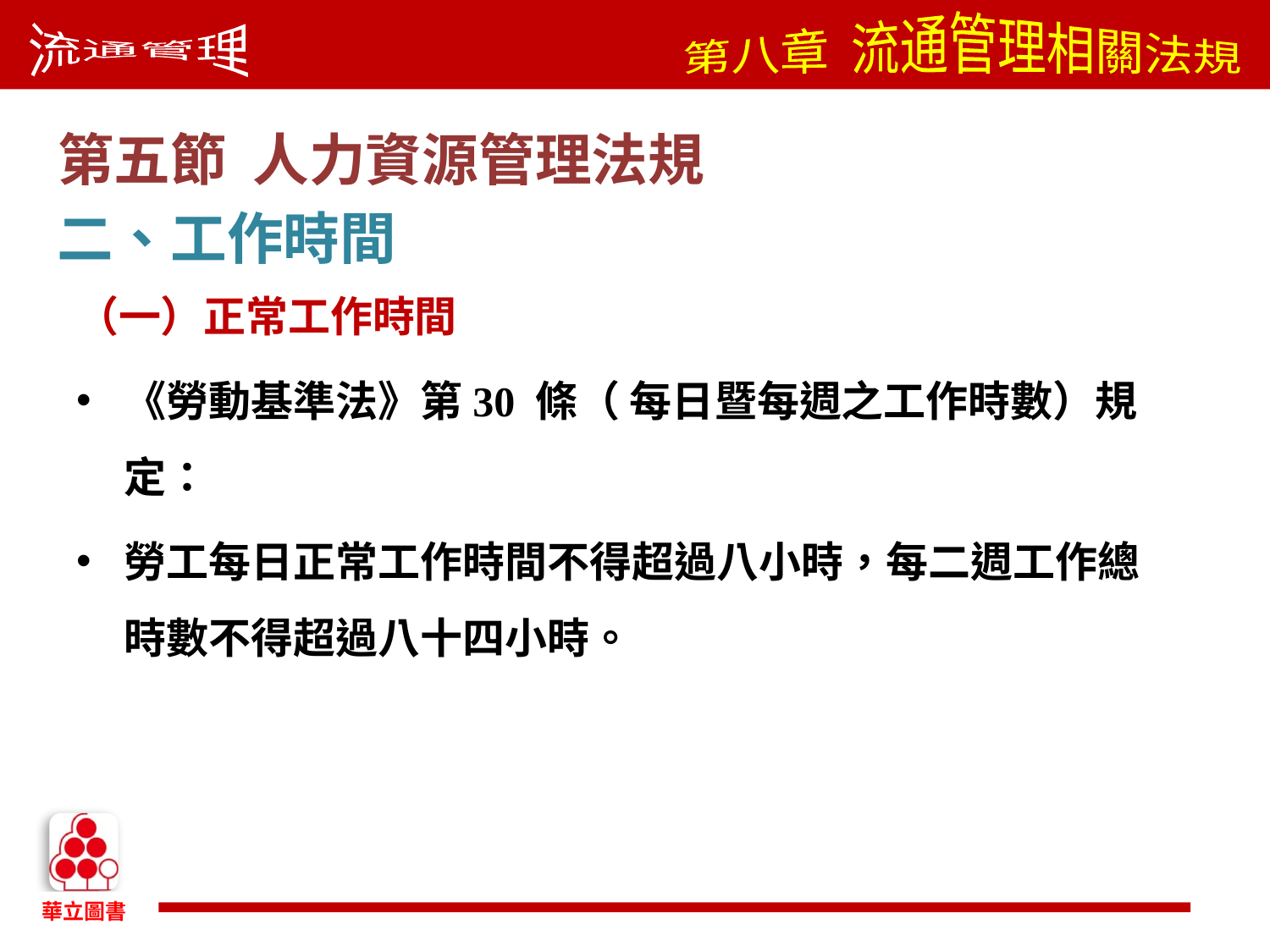

第五節  人力資源管理法規
二、工作時間
（一）正常工作時間
《勞動基準法》第30 條（ 每日暨每週之工作時數）規定：
勞工每日正常工作時間不得超過八小時，每二週工作總時數不得超過八十四小時。